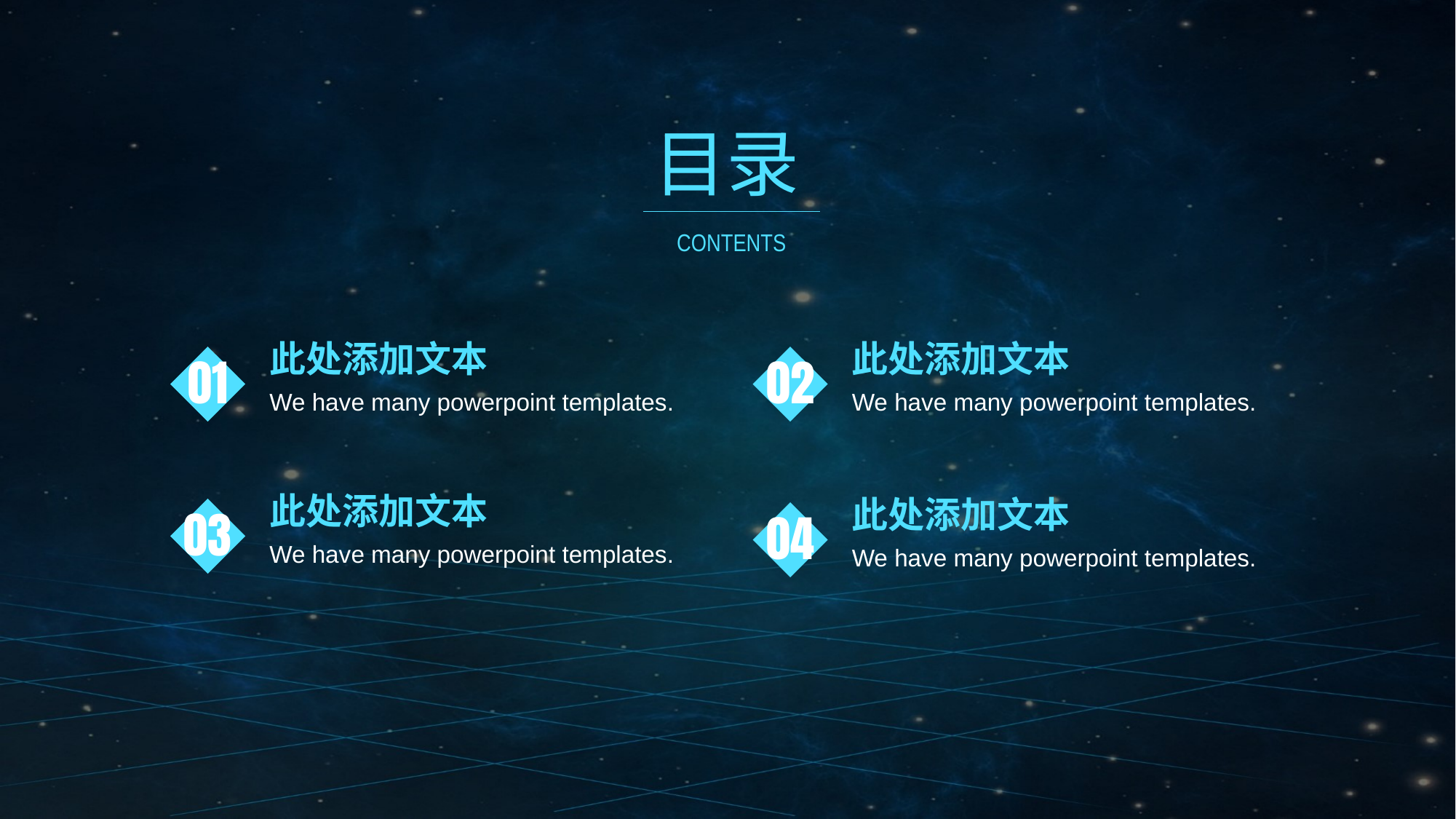

目录
CONTENTS
01
此处添加文本
We have many powerpoint templates.
02
此处添加文本
We have many powerpoint templates.
03
此处添加文本
We have many powerpoint templates.
04
此处添加文本
We have many powerpoint templates.